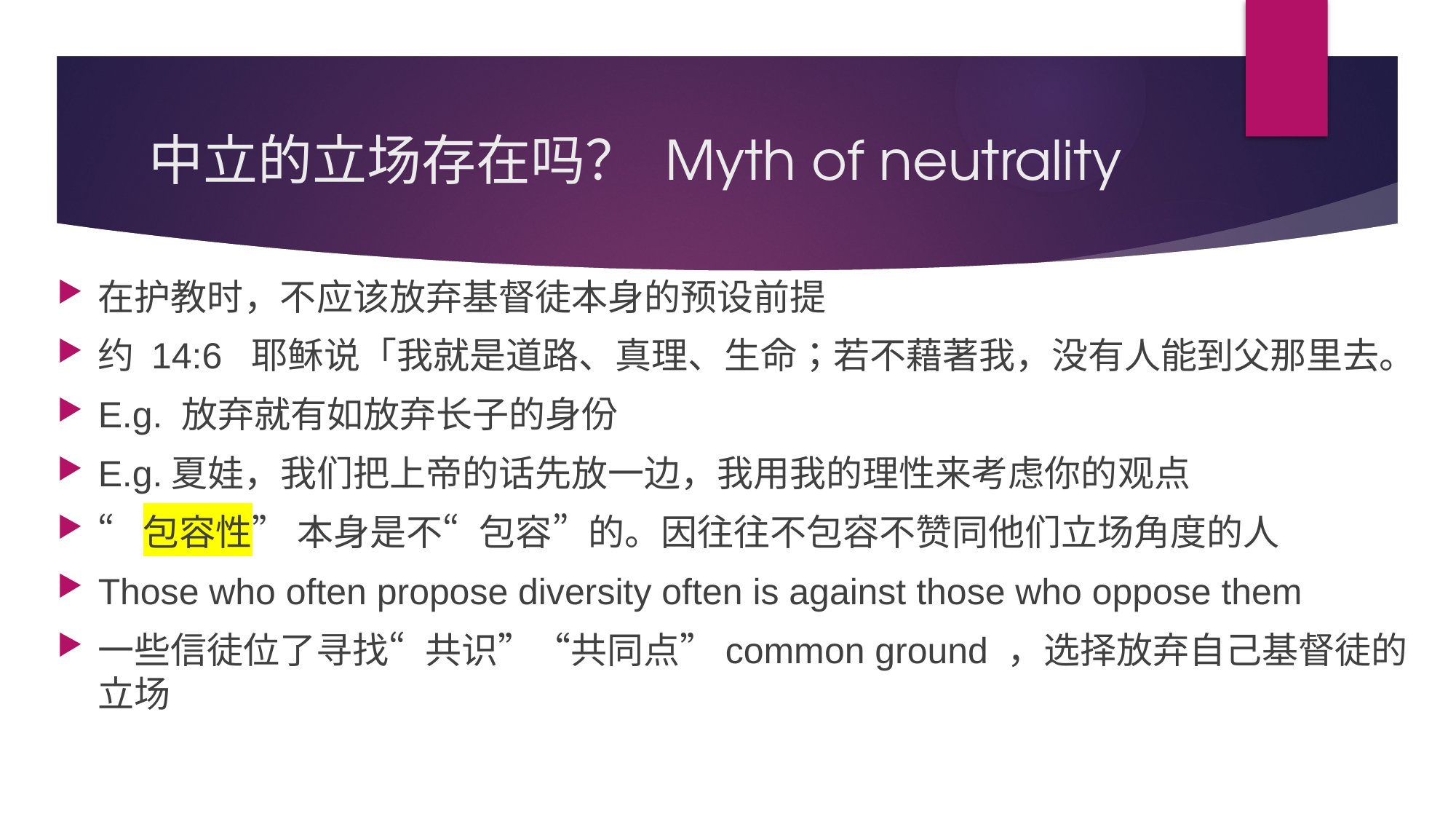

# 中立的立场存在吗？ Myth of neutrality
在护教时，不应该放弃基督徒本身的预设前提
约 14:6  耶稣说「我就是道路、真理、生命；若不藉著我，没有人能到父那里去。
E.g. 放弃就有如放弃长子的身份
E.g.夏娃，我们把上帝的话先放一边，我用我的理性来考虑你的观点
“包容性” 本身是不“包容”的。因往往不包容不赞同他们立场角度的人
Those who often propose diversity often is against those who oppose them
一些信徒位了寻找“共识”“共同点”common ground ，选择放弃自己基督徒的立场